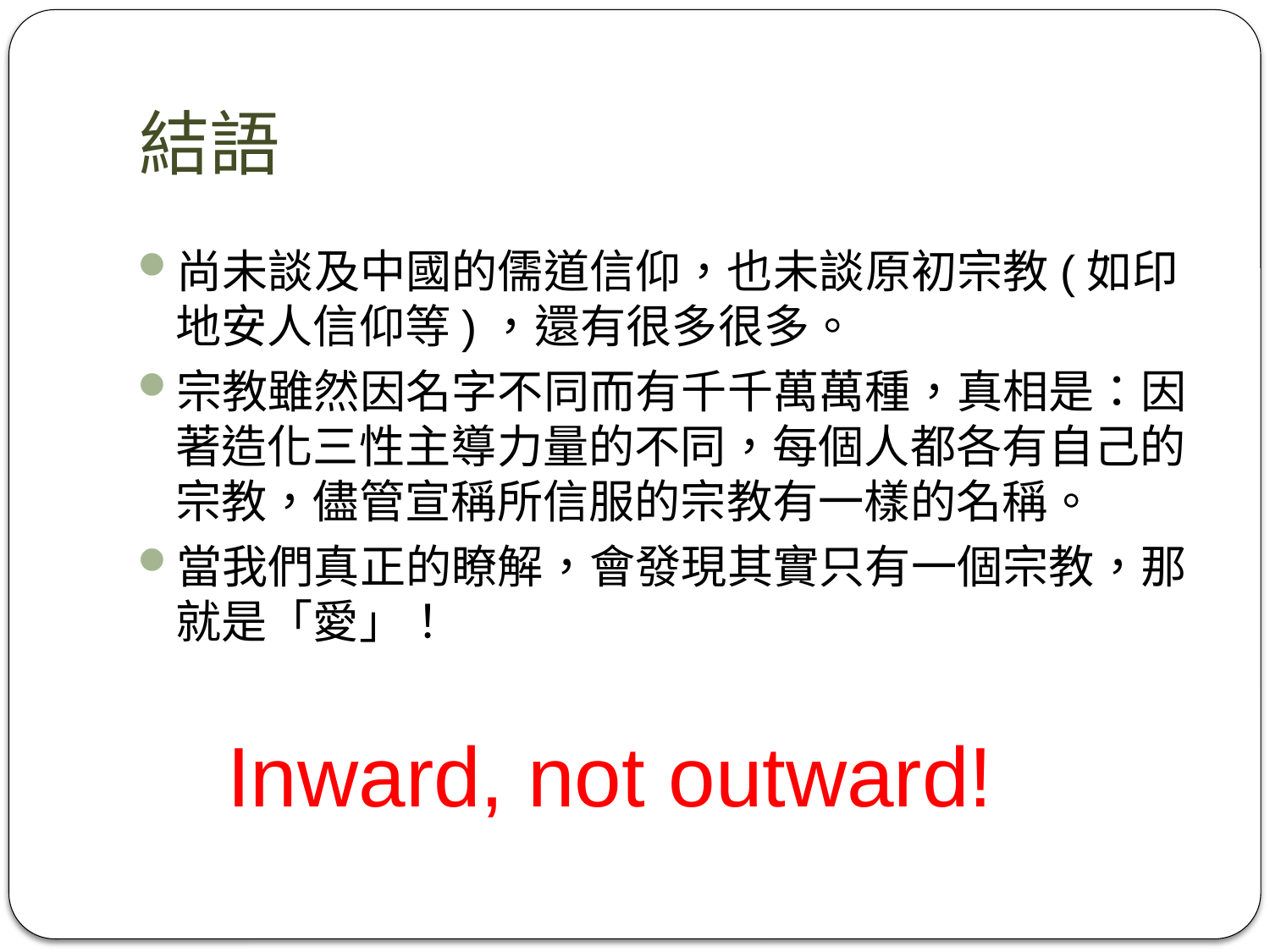

# 結語
尚未談及中國的儒道信仰，也未談原初宗教(如印地安人信仰等)，還有很多很多。
宗教雖然因名字不同而有千千萬萬種，真相是：因著造化三性主導力量的不同，每個人都各有自己的宗教，儘管宣稱所信服的宗教有一樣的名稱。
當我們真正的瞭解，會發現其實只有一個宗教，那就是「愛」！
Inward, not outward!